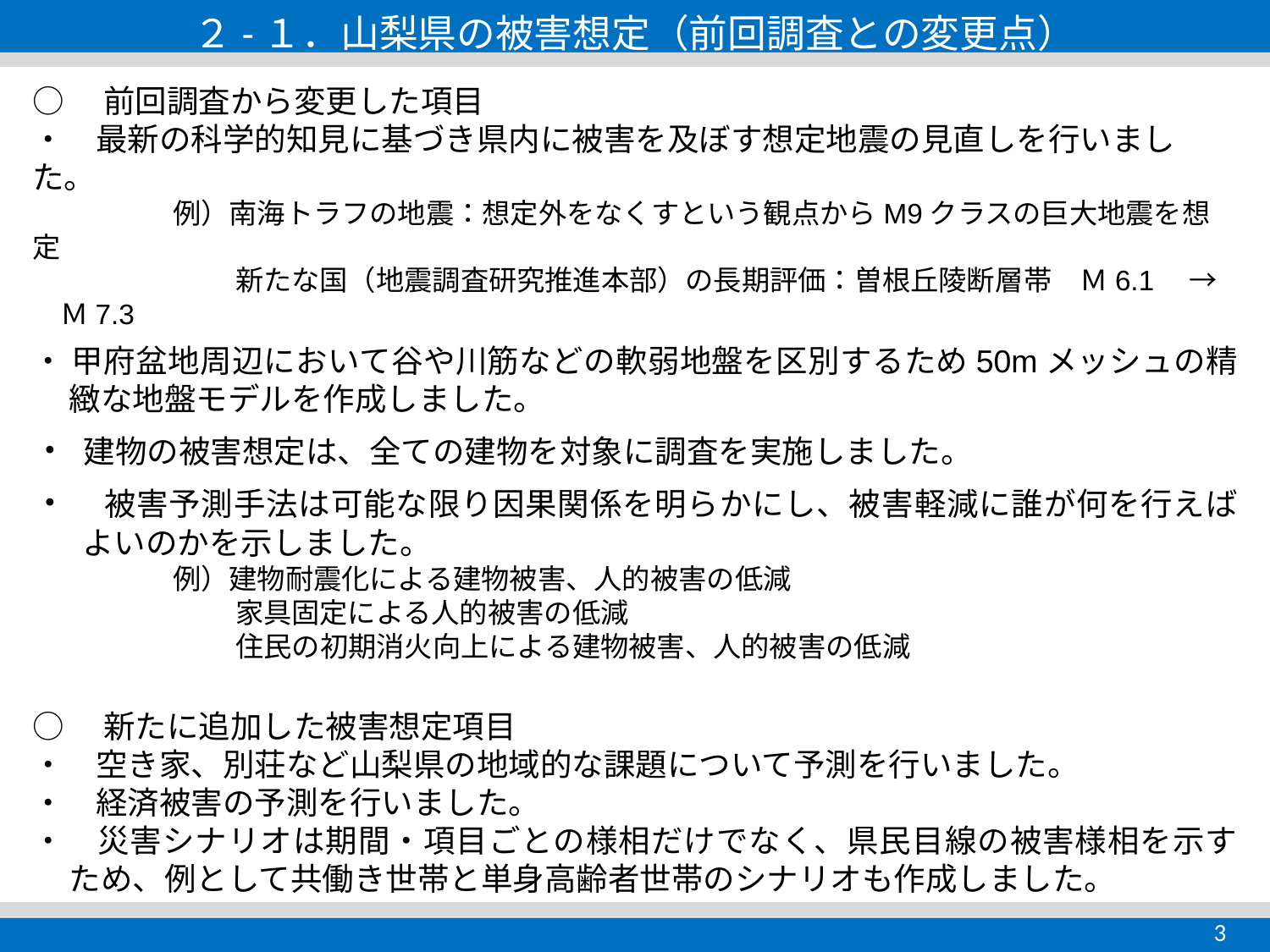

# ２-１．山梨県の被害想定（前回調査との変更点）
○　前回調査から変更した項目
・　最新の科学的知見に基づき県内に被害を及ぼす想定地震の見直しを行いました。
　　　　　例）南海トラフの地震：想定外をなくすという観点からM9クラスの巨大地震を想定
　　　　　　　 新たな国（地震調査研究推進本部）の長期評価：曽根丘陵断層帯　Ｍ6.1　→　Ｍ7.3
・ 甲府盆地周辺において谷や川筋などの軟弱地盤を区別するため50mメッシュの精緻な地盤モデルを作成しました。
・  建物の被害想定は、全ての建物を対象に調査を実施しました。
・　被害予測手法は可能な限り因果関係を明らかにし、被害軽減に誰が何を行えばよいのかを示しました。
　　　　　例）建物耐震化による建物被害、人的被害の低減
　　　　　　　 家具固定による人的被害の低減
　　　　　　　 住民の初期消火向上による建物被害、人的被害の低減

○　新たに追加した被害想定項目
・　空き家、別荘など山梨県の地域的な課題について予測を行いました。
・　経済被害の予測を行いました。
・　災害シナリオは期間・項目ごとの様相だけでなく、県民目線の被害様相を示すため、例として共働き世帯と単身高齢者世帯のシナリオも作成しました。